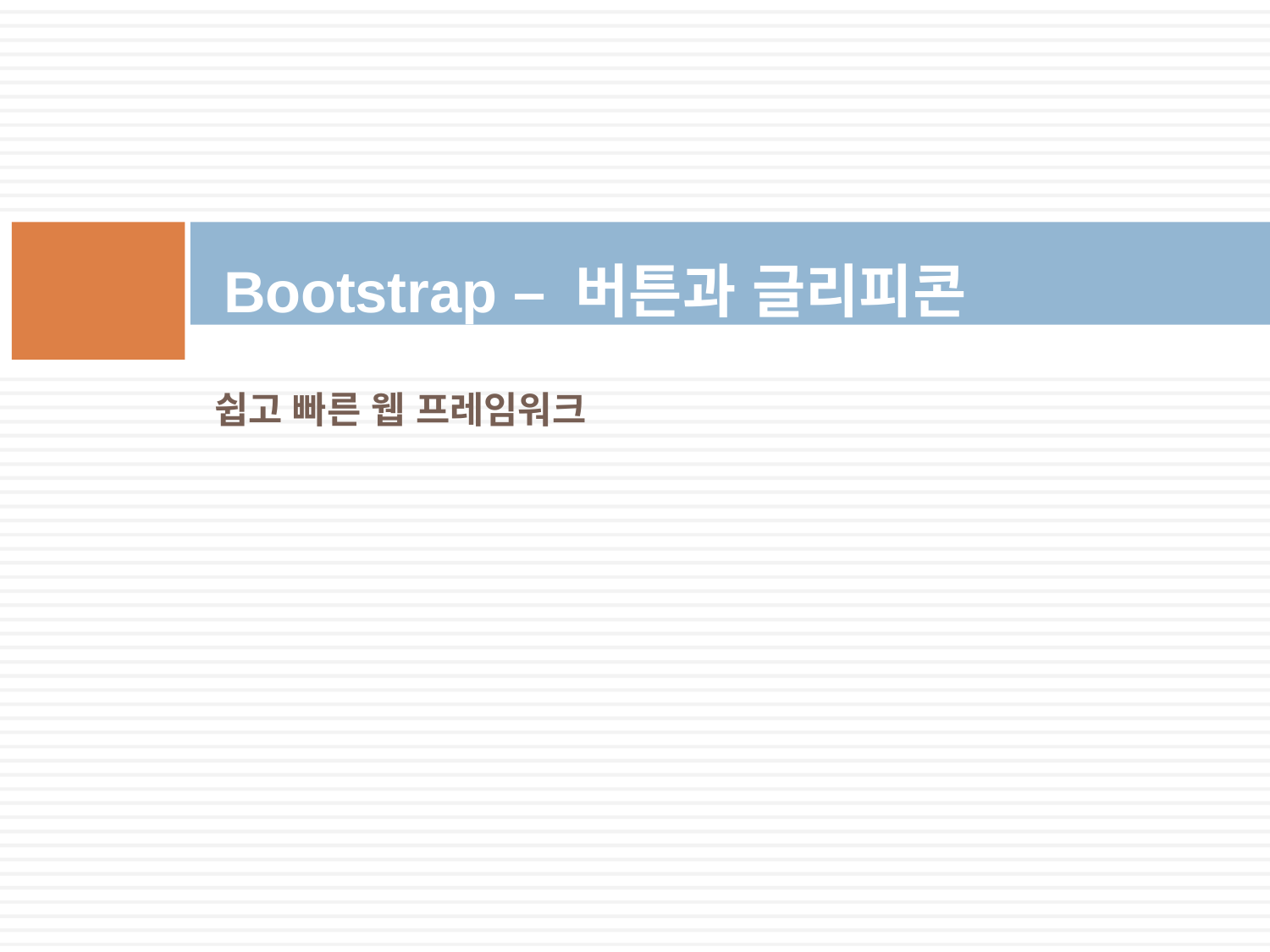

Bootstrap – 버튼과 글리피콘
쉽고 빠른 웹 프레임워크